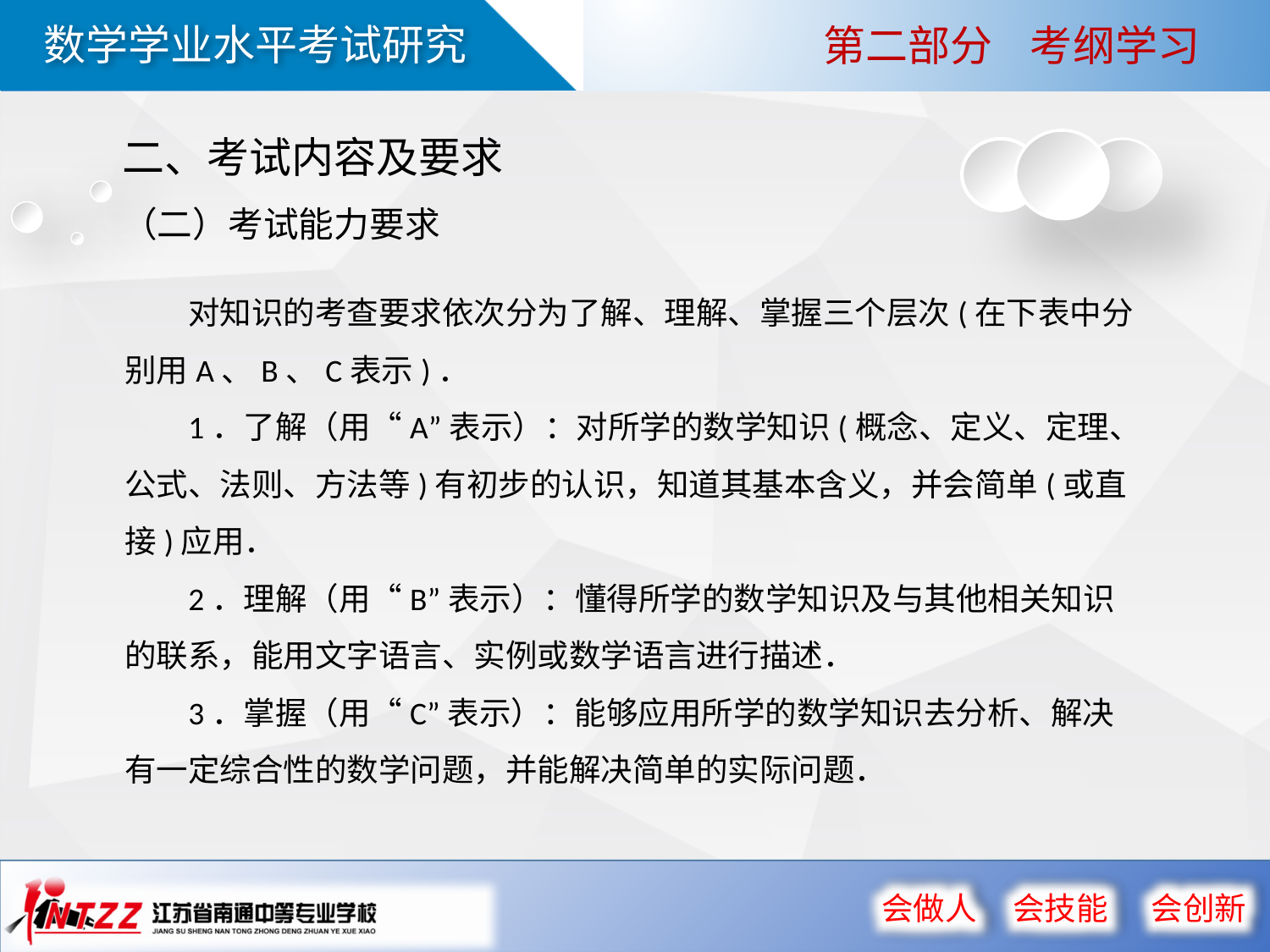

第二部分    考纲学习
二、考试内容及要求

（二）考试能力要求

对知识的考查要求依次分为了解、理解、掌握三个层次(在下表中分别用A、B、C表示)．
1．了解（用“A”表示）：对所学的数学知识(概念、定义、定理、公式、法则、方法等)有初步的认识，知道其基本含义，并会简单(或直接)应用．
2．理解（用“B”表示）：懂得所学的数学知识及与其他相关知识的联系，能用文字语言、实例或数学语言进行描述．
3．掌握（用“C”表示）：能够应用所学的数学知识去分析、解决有一定综合性的数学问题，并能解决简单的实际问题．